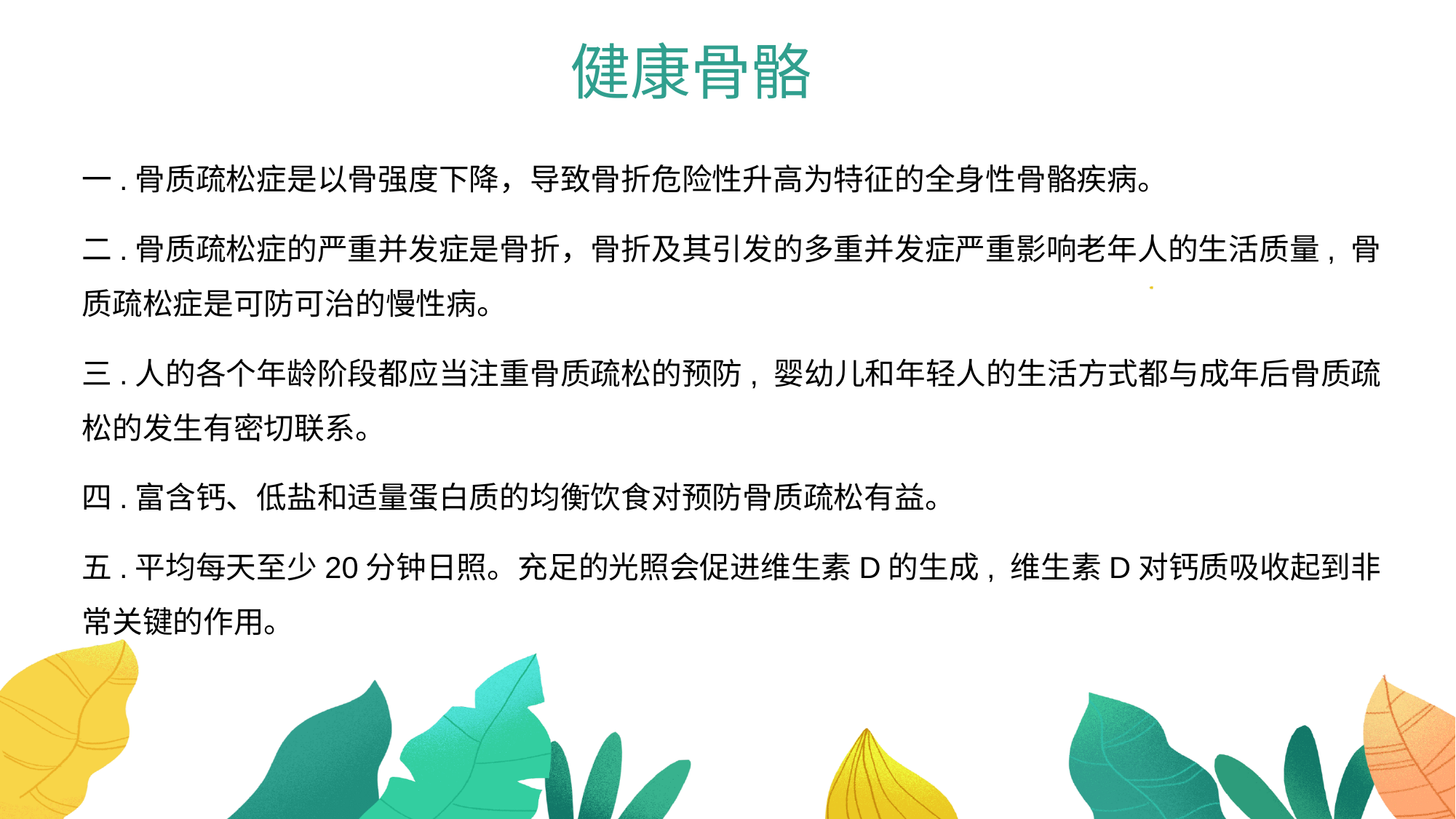

健康骨骼
一.骨质疏松症是以骨强度下降，导致骨折危险性升高为特征的全身性骨骼疾病。
二.骨质疏松症的严重并发症是骨折，骨折及其引发的多重并发症严重影响老年人的生活质量, 骨质疏松症是可防可治的慢性病。
三.人的各个年龄阶段都应当注重骨质疏松的预防, 婴幼儿和年轻人的生活方式都与成年后骨质疏松的发生有密切联系。
四.富含钙、低盐和适量蛋白质的均衡饮食对预防骨质疏松有益。
五.平均每天至少20分钟日照。充足的光照会促进维生素D的生成, 维生素D对钙质吸收起到非常关键的作用。